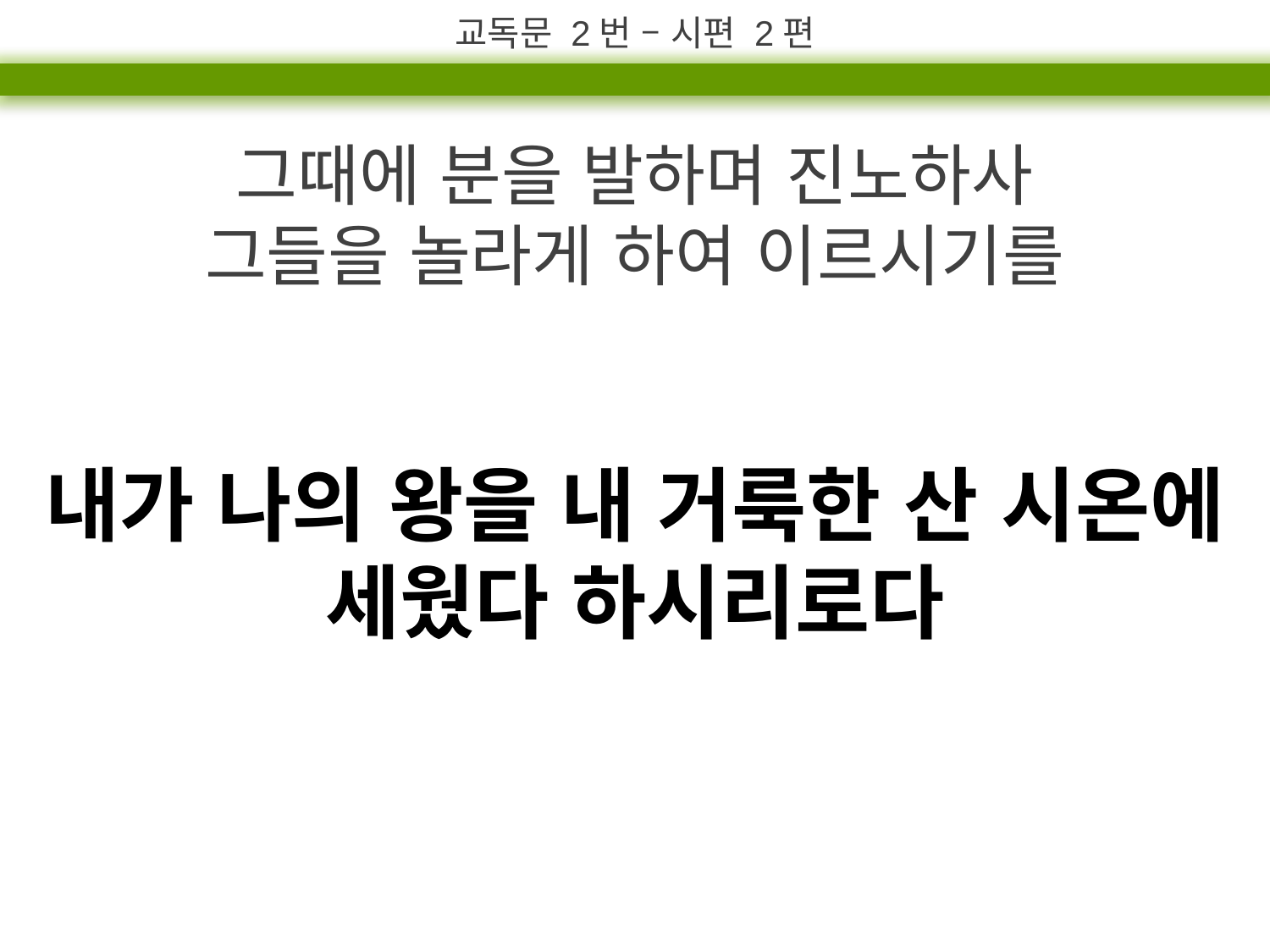

교독문 2번 – 시편 2편

그때에 분을 발하며 진노하사
그들을 놀라게 하여 이르시기를
내가 나의 왕을 내 거룩한 산 시온에 세웠다 하시리로다